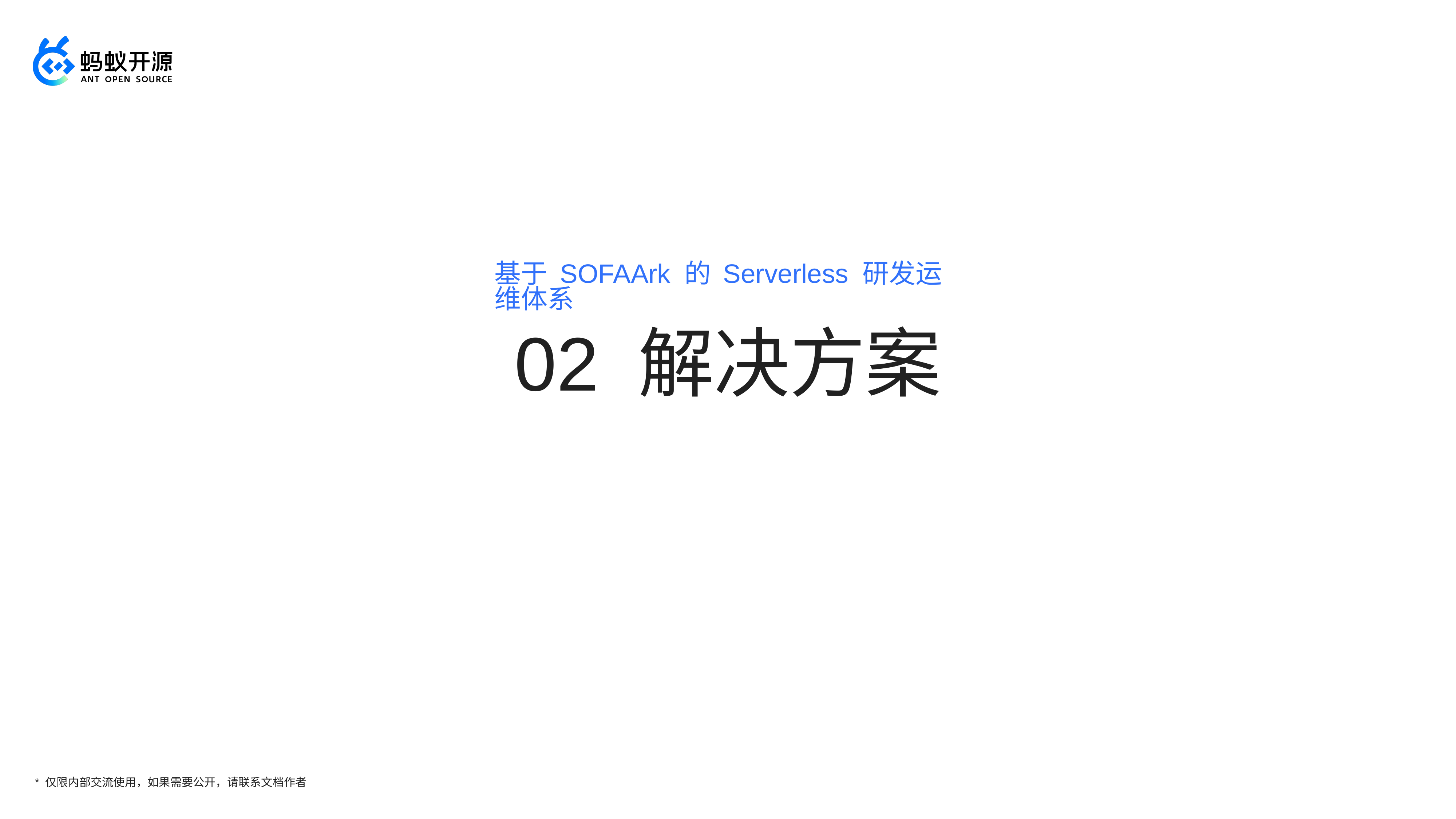

基于 SOFAArk 的 Serverless 研发运维体系
02 解决方案